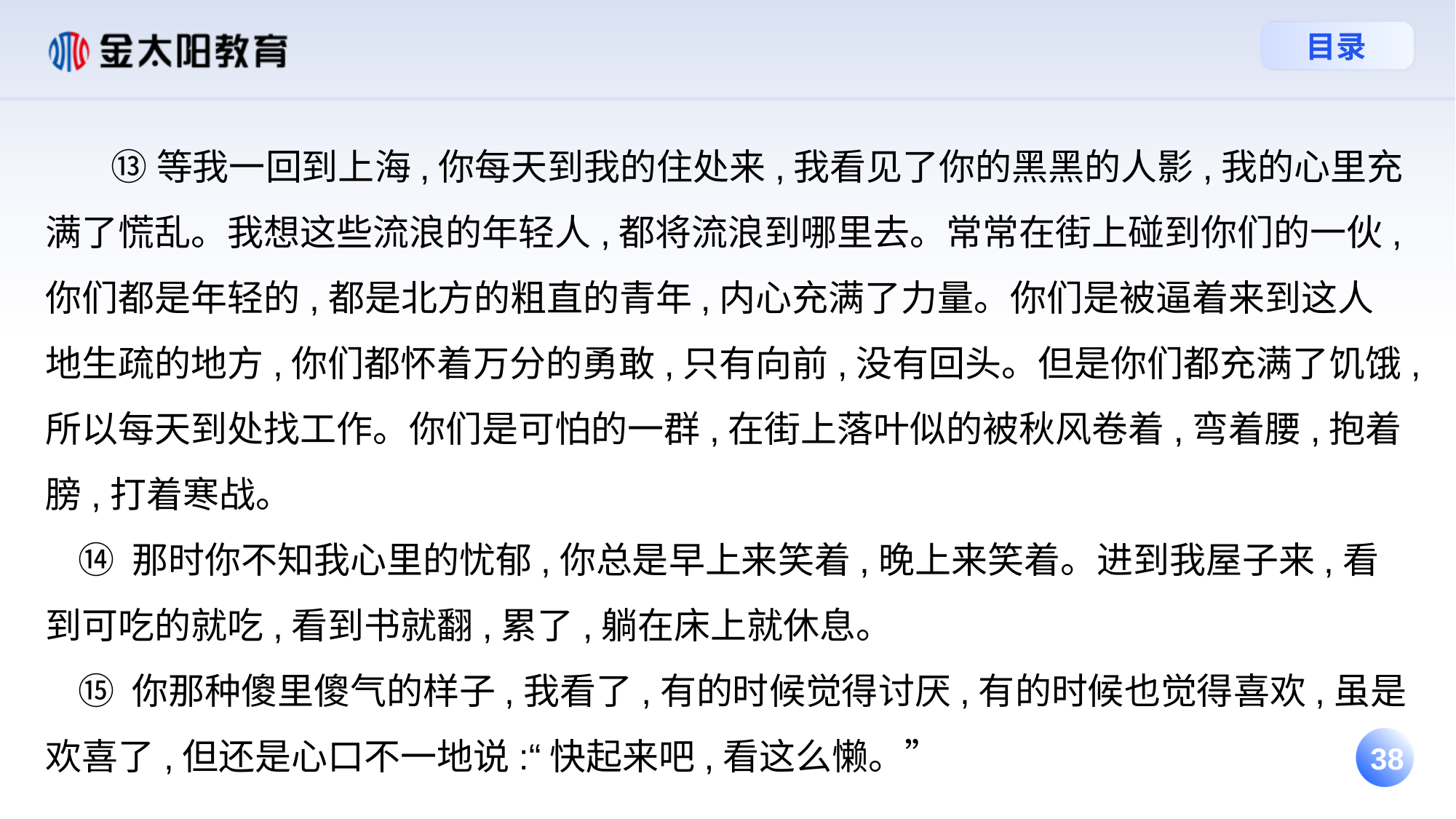

⑬等我一回到上海,你每天到我的住处来,我看见了你的黑黑的人影,我的心里充满了慌乱。我想这些流浪的年轻人,都将流浪到哪里去。常常在街上碰到你们的一伙,你们都是年轻的,都是北方的粗直的青年,内心充满了力量。你们是被逼着来到这人地生疏的地方,你们都怀着万分的勇敢,只有向前,没有回头。但是你们都充满了饥饿,所以每天到处找工作。你们是可怕的一群,在街上落叶似的被秋风卷着,弯着腰,抱着膀,打着寒战。
    ⑭ 那时你不知我心里的忧郁,你总是早上来笑着,晚上来笑着。进到我屋子来,看到可吃的就吃,看到书就翻,累了,躺在床上就休息。
    ⑮ 你那种傻里傻气的样子,我看了,有的时候觉得讨厌,有的时候也觉得喜欢,虽是欢喜了,但还是心口不一地说:“快起来吧,看这么懒。”